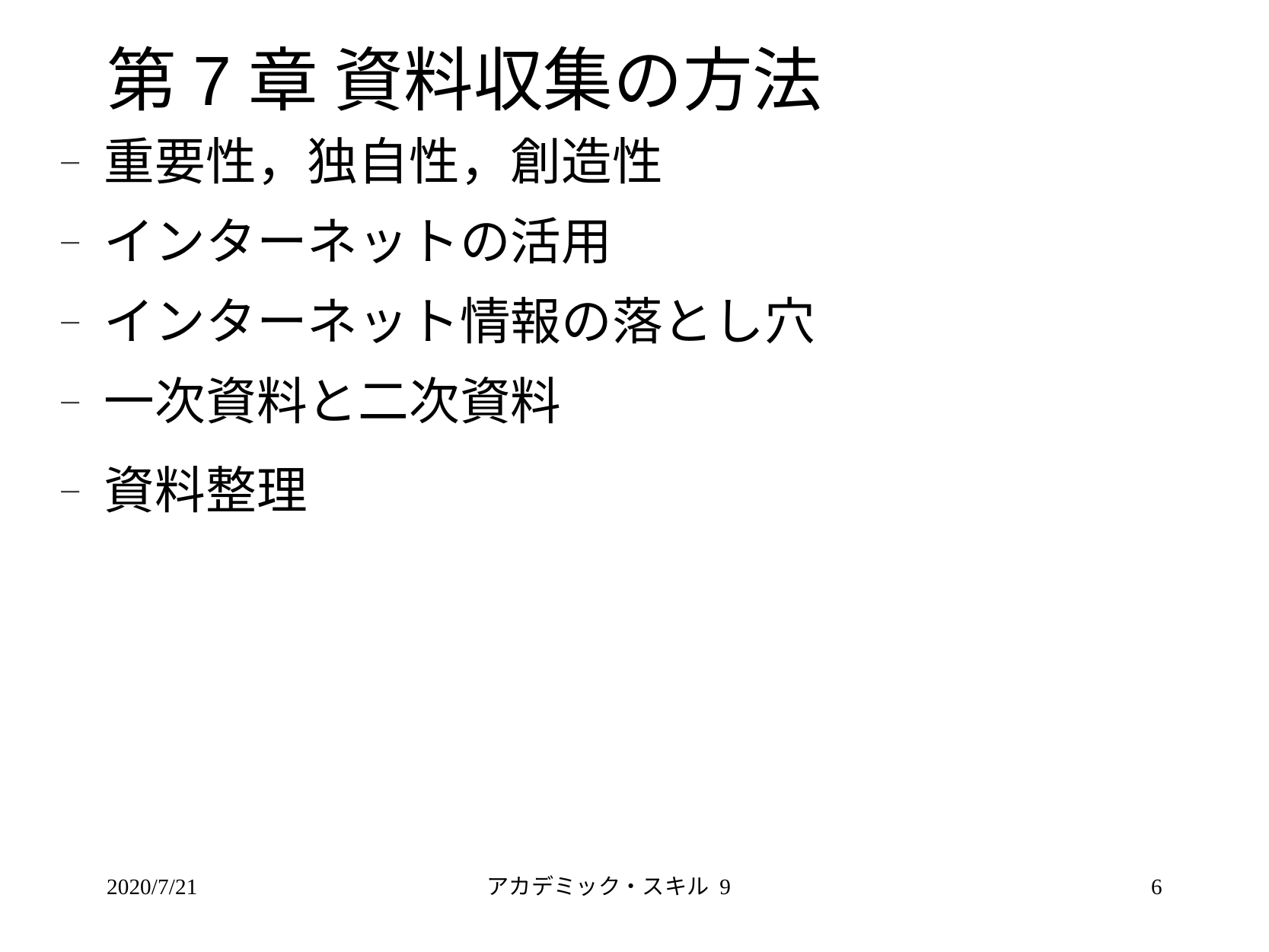

# 第7章 資料収集の方法
重要性，独自性，創造性
インターネットの活用
インターネット情報の落とし穴
一次資料と二次資料
資料整理
2020/7/21
アカデミック・スキル 9
6